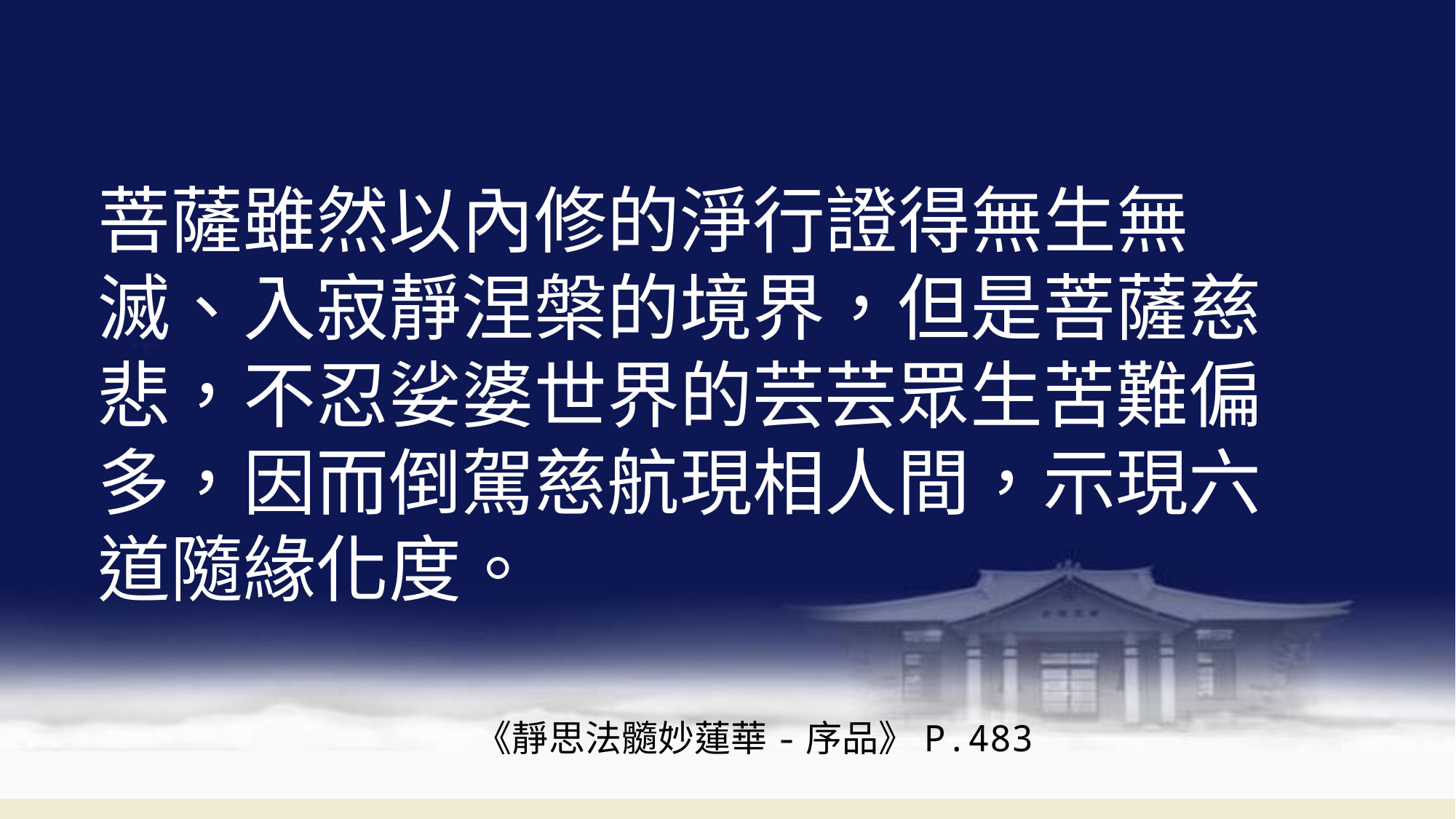

#
菩薩雖然以內修的淨行證得無生無滅、入寂靜涅槃的境界，但是菩薩慈悲，不忍娑婆世界的芸芸眾生苦難偏多，因而倒駕慈航現相人間，示現六道隨緣化度。
《靜思法髓妙蓮華-序品》P.483